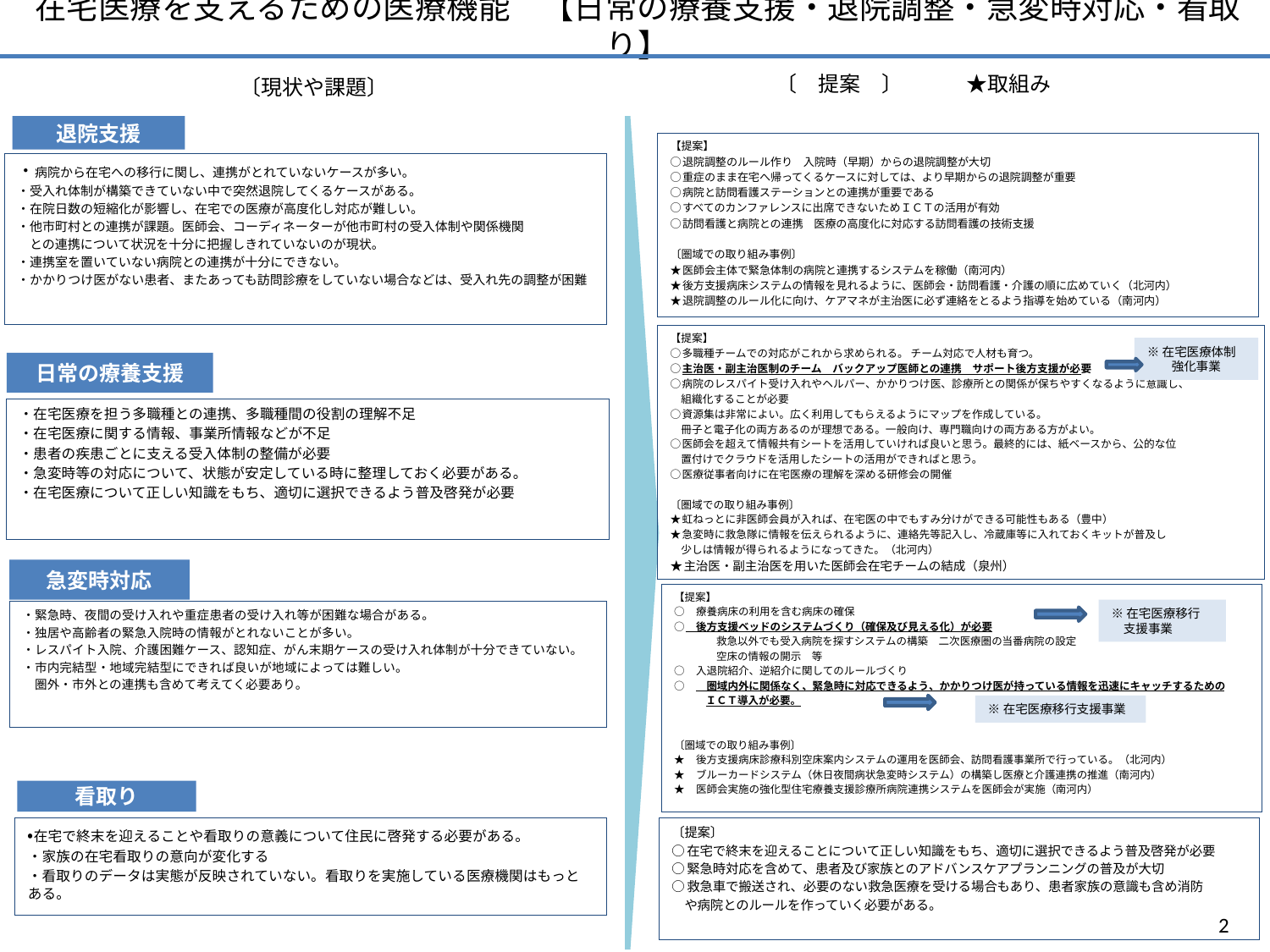

# 在宅医療を支えるための医療機能　【日常の療養支援・退院調整・急変時対応・看取り】
〔　提案　〕　　　★取組み
〔現状や課題〕

退院支援
・病院から在宅への移行に関し、連携がとれていないケースが多い。
・受入れ体制が構築できていない中で突然退院してくるケースがある。
・在院日数の短縮化が影響し、在宅での医療が高度化し対応が難しい。
・他市町村との連携が課題。医師会、コーディネーターが他市町村の受入体制や関係機関
　との連携について状況を十分に把握しきれていないのが現状。
・連携室を置いていない病院との連携が十分にできない。
・かかりつけ医がない患者、またあっても訪問診療をしていない場合などは、受入れ先の調整が困難

【提案】
○退院調整のルール作り　入院時（早期）からの退院調整が大切
○重症のまま在宅へ帰ってくるケースに対しては、より早期からの退院調整が重要
○病院と訪問看護ステーションとの連携が重要である
○すべてのカンファレンスに出席できないためＩＣＴの活用が有効
○訪問看護と病院との連携　医療の高度化に対応する訪問看護の技術支援

〔圏域での取り組み事例〕
★医師会主体で緊急体制の病院と連携するシステムを稼働（南河内）
★後方支援病床システムの情報を見れるように、医師会・訪問看護・介護の順に広めていく（北河内）
★退院調整のルール化に向け、ケアマネが主治医に必ず連絡をとるよう指導を始めている（南河内）

【提案】
○多職種チームでの対応がこれから求められる。 チーム対応で人材も育つ。
○主治医・副主治医制のチーム　バックアップ医師との連携　サポート後方支援が必要
○病院のレスパイト受け入れやヘルパー、かかりつけ医、診療所との関係が保ちやすくなるように意識し、
　組織化することが必要
○資源集は非常によい。広く利用してもらえるようにマップを作成している。
　冊子と電子化の両方あるのが理想である。一般向け、専門職向けの両方ある方がよい。
○医師会を超えて情報共有シートを活用していければ良いと思う。最終的には、紙ベースから、公的な位
　置付けでクラウドを活用したシートの活用ができればと思う。
○医療従事者向けに在宅医療の理解を深める研修会の開催

〔圏域での取り組み事例〕
★虹ねっとに非医師会員が入れば、在宅医の中でもすみ分けができる可能性もある（豊中）
★急変時に救急隊に情報を伝えられるように、連絡先等記入し、冷蔵庫等に入れておくキットが普及し
　少しは情報が得られるようになってきた。（北河内）
★主治医・副主治医を用いた医師会在宅チームの結成（泉州）

※在宅医療体制
　　強化事業
日常の療養支援

・在宅医療を担う多職種との連携、多職種間の役割の理解不足
・在宅医療に関する情報、事業所情報などが不足
・患者の疾患ごとに支える受入体制の整備が必要
・急変時等の対応について、状態が安定している時に整理しておく必要がある。
・在宅医療について正しい知識をもち、適切に選択できるよう普及啓発が必要

急変時対応
・緊急時、夜間の受け入れや重症患者の受け入れ等が困難な場合がある。
・独居や高齢者の緊急入院時の情報がとれないことが多い。
・レスパイト入院、介護困難ケース、認知症、がん末期ケースの受け入れ体制が十分できていない。
・市内完結型・地域完結型にできれば良いが地域によっては難しい。
　圏外・市外との連携も含めて考えてく必要あり。

【提案】
○　療養病床の利用を含む病床の確保
○　後方支援ベッドのシステムづくり（確保及び見える化）が必要
　　　　救急以外でも受入病院を探すシステムの構築　二次医療圏の当番病院の設定
　　　　空床の情報の開示　等
○　入退院紹介、逆紹介に関してのルールづくり
○　　圏域内外に関係なく、緊急時に対応できるよう、かかりつけ医が持っている情報を迅速にキャッチするための
　　　ＩＣＴ導入が必要。

〔圏域での取り組み事例〕
★　後方支援病床診療科別空床案内システムの運用を医師会、訪問看護事業所で行っている。（北河内）
★　ブルーカードシステム（休日夜間病状急変時システム）の構築し医療と介護連携の推進（南河内）
★　医師会実施の強化型住宅療養支援診療所病院連携システムを医師会が実施（南河内）

※在宅医療移行
　支援事業

※在宅医療移行支援事業

看取り
・在宅で終末を迎えることや看取りの意義について住民に啓発する必要がある。
・家族の在宅看取りの意向が変化する
・看取りのデータは実態が反映されていない。看取りを実施している医療機関はもっとある。
〔提案〕
○在宅で終末を迎えることについて正しい知識をもち、適切に選択できるよう普及啓発が必要
○緊急時対応を含めて、患者及び家族とのアドバンスケアプランニングの普及が大切
○救急車で搬送され、必要のない救急医療を受ける場合もあり、患者家族の意識も含め消防
　や病院とのルールを作っていく必要がある。

2